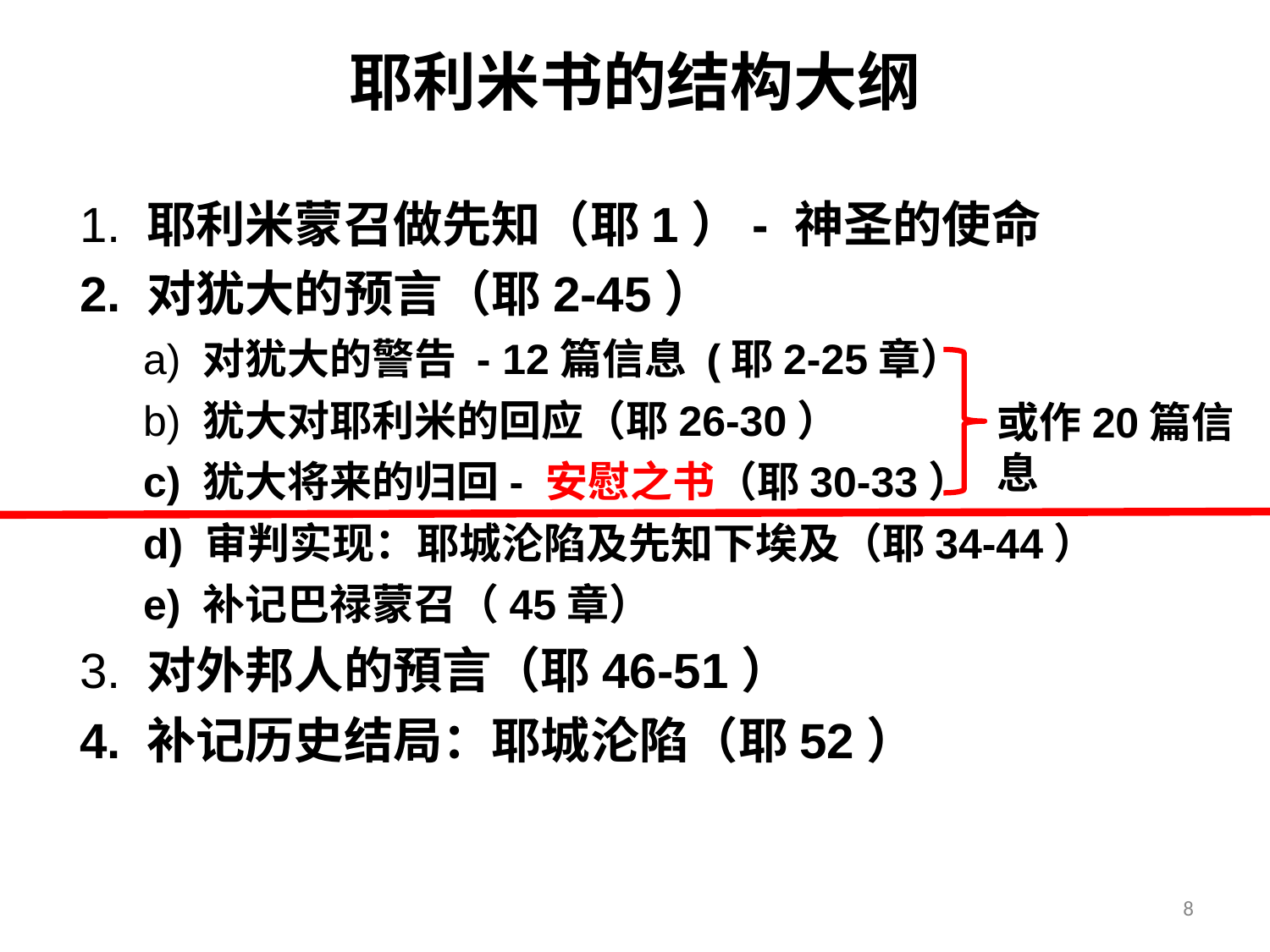

耶利米书的结构大纲
1. 耶利米蒙召做先知（耶1）- 神圣的使命
2. 对犹大的预言（耶2-45）
a) 对犹大的警告 - 12篇信息 (耶2-25章）
b) 犹大对耶利米的回应（耶26-30）
c) 犹大将来的归回- 安慰之书（耶30-33）
d) 审判实现：耶城沦陷及先知下埃及（耶34-44）
e) 补记巴禄蒙召（45章）
3. 对外邦人的預言（耶46-51）
4. 补记历史结局：耶城沦陷（耶52）

或作20篇信息
8